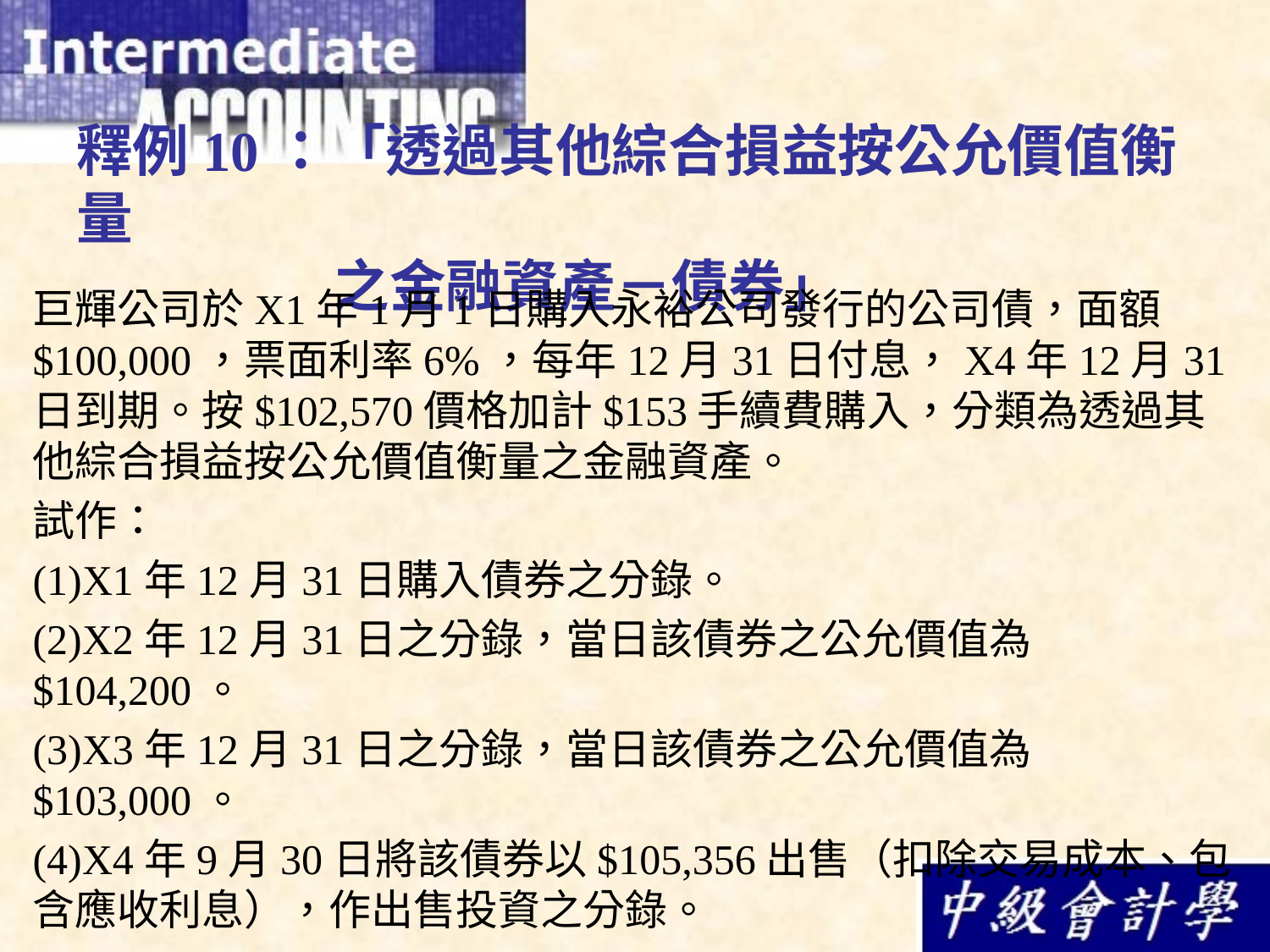

# 釋例10：「透過其他綜合損益按公允價值衡量 之金融資產－債券」
巨輝公司於X1年1月1日購入永裕公司發行的公司債，面額$100,000，票面利率6%，每年12月31日付息，X4年12月31日到期。按$102,570價格加計$153手續費購入，分類為透過其他綜合損益按公允價值衡量之金融資產。
試作：
(1)X1年12月31日購入債券之分錄。
(2)X2年12月31日之分錄，當日該債券之公允價值為$104,200。
(3)X3年12月31日之分錄，當日該債券之公允價值為$103,000。
(4)X4年9月30日將該債券以$105,356出售（扣除交易成本、包含應收利息），作出售投資之分錄。